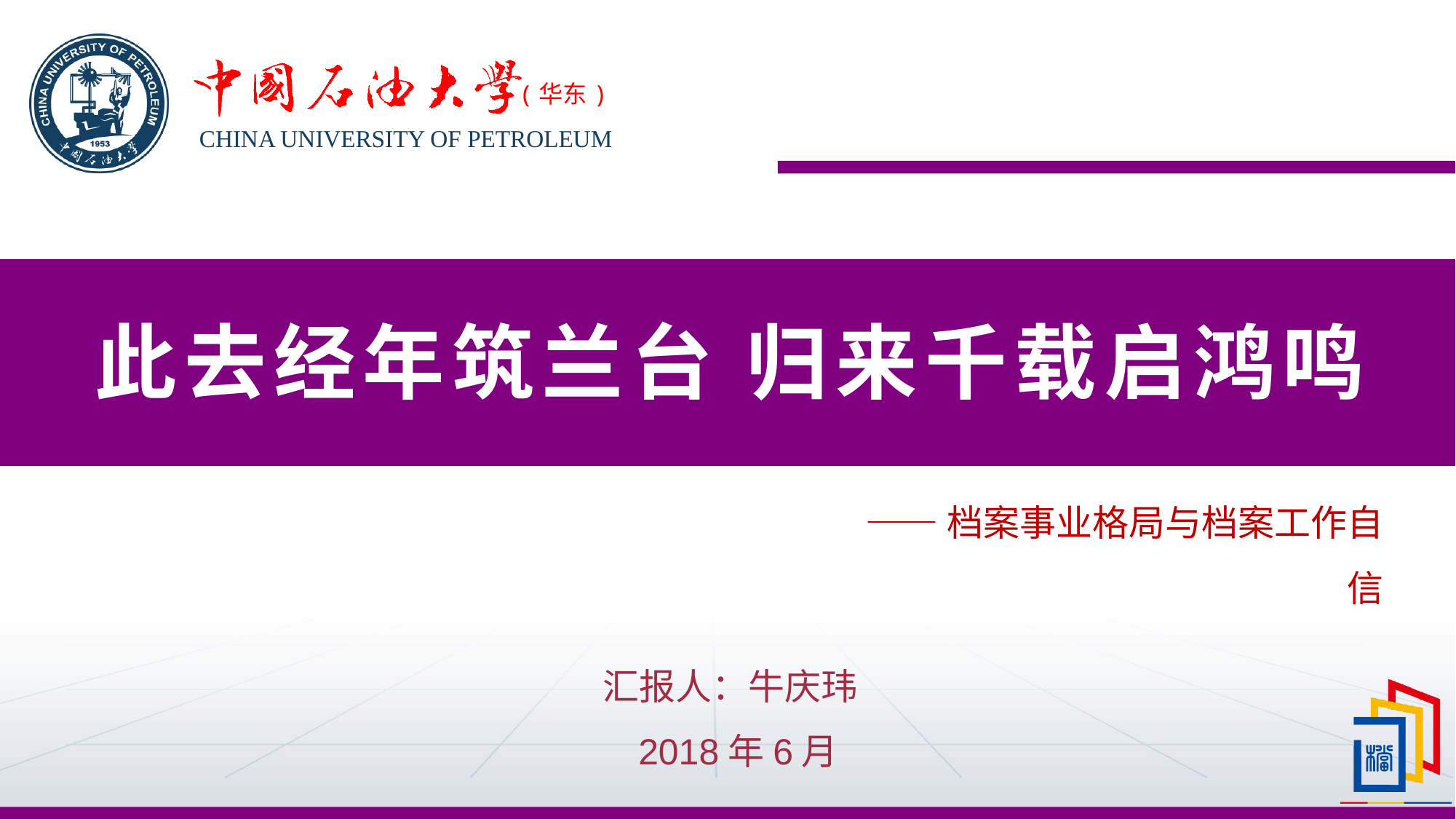

此去经年筑兰台 归来千载启鸿鸣
——档案事业格局与档案工作自信
汇报人：牛庆玮
2018年6月